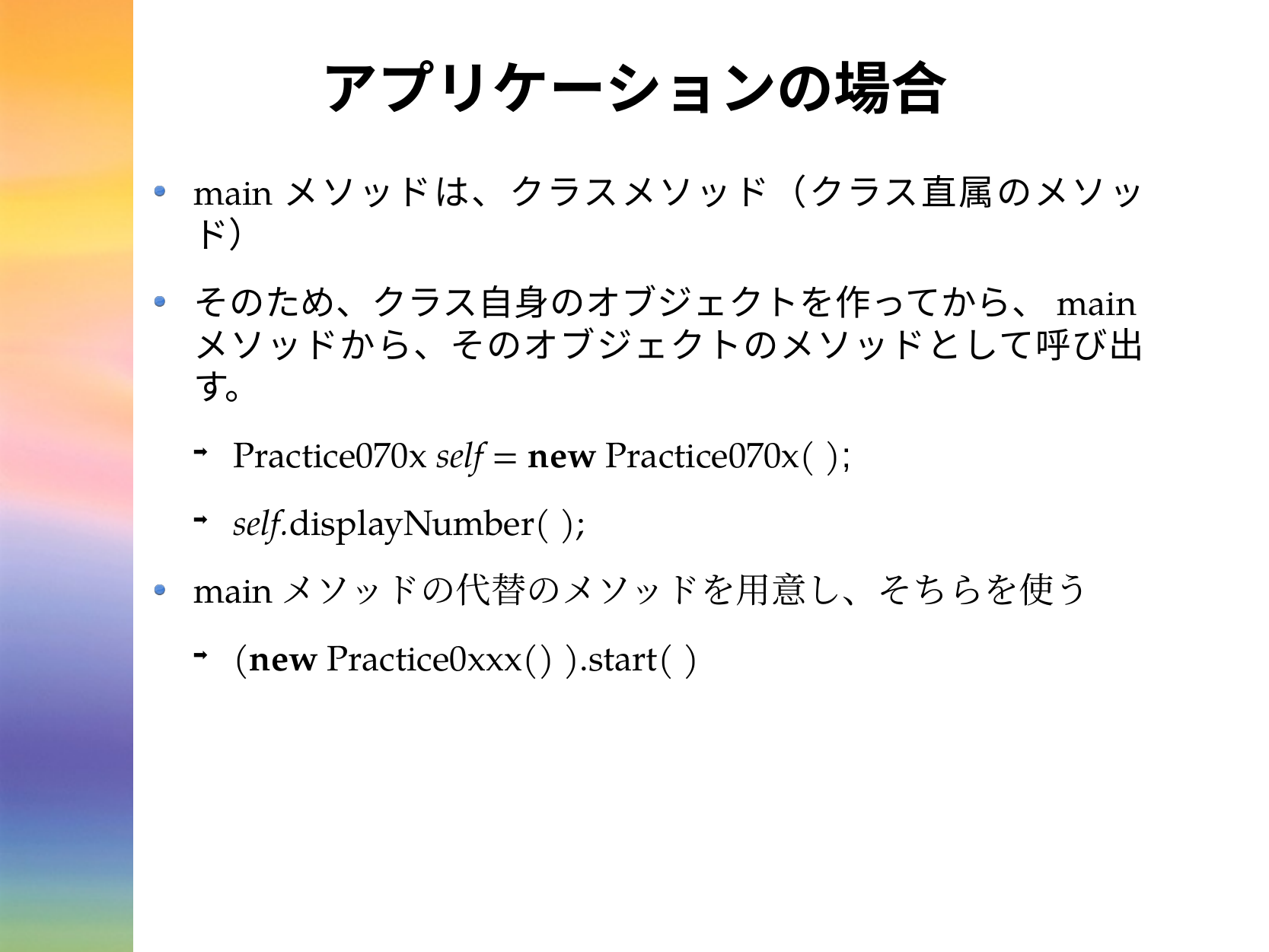

# アプリケーションの場合
mainメソッドは、クラスメソッド（クラス直属のメソッド）
そのため、クラス自身のオブジェクトを作ってから、mainメソッドから、そのオブジェクトのメソッドとして呼び出す。
Practice070x self = new Practice070x( );
self.displayNumber( );
mainメソッドの代替のメソッドを用意し、そちらを使う
(new Practice0xxx() ).start( )